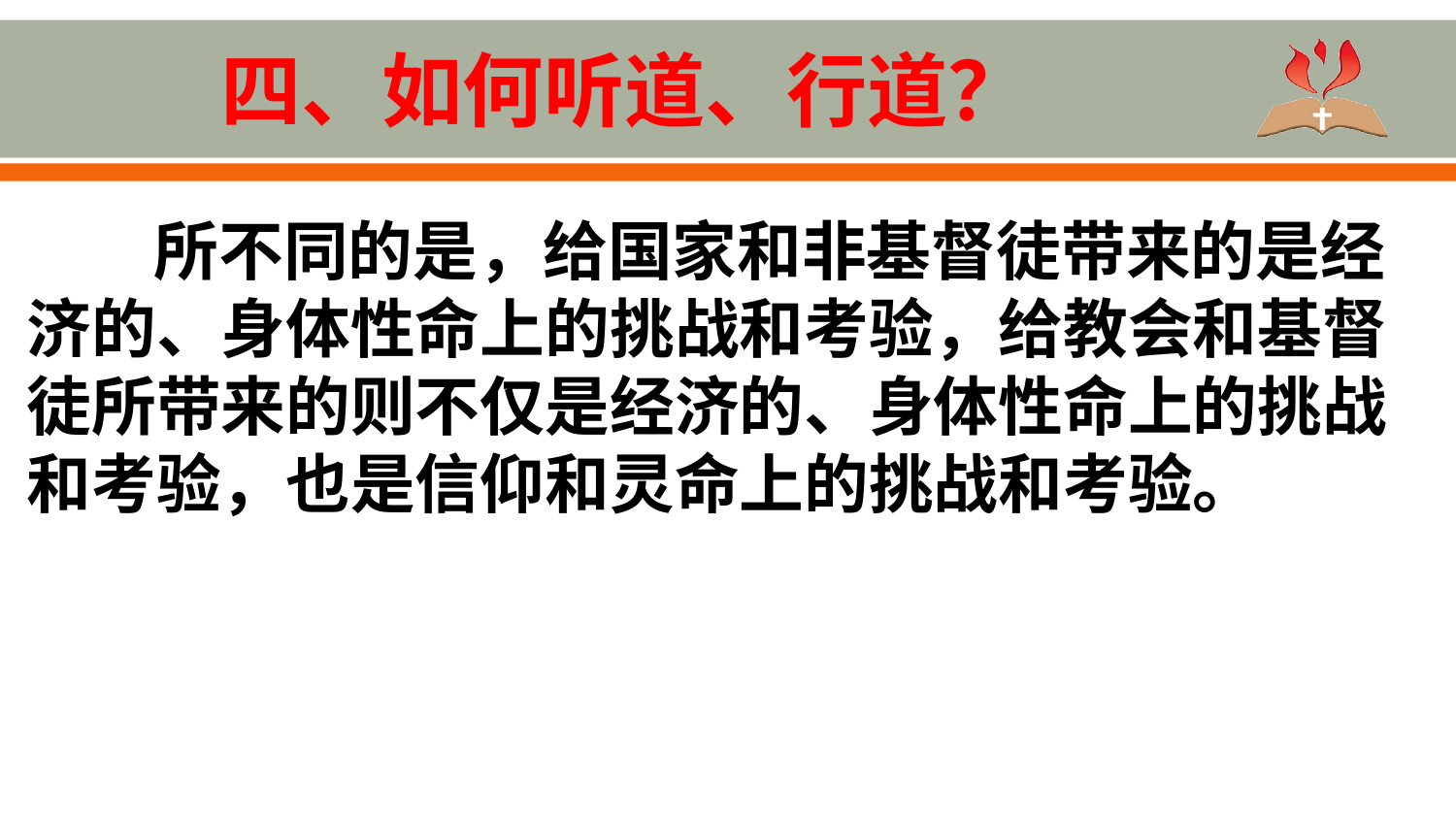

# 四、如何听道、行道？
所不同的是，给国家和非基督徒带来的是经济的、身体性命上的挑战和考验，给教会和基督徒所带来的则不仅是经济的、身体性命上的挑战和考验，也是信仰和灵命上的挑战和考验。

34